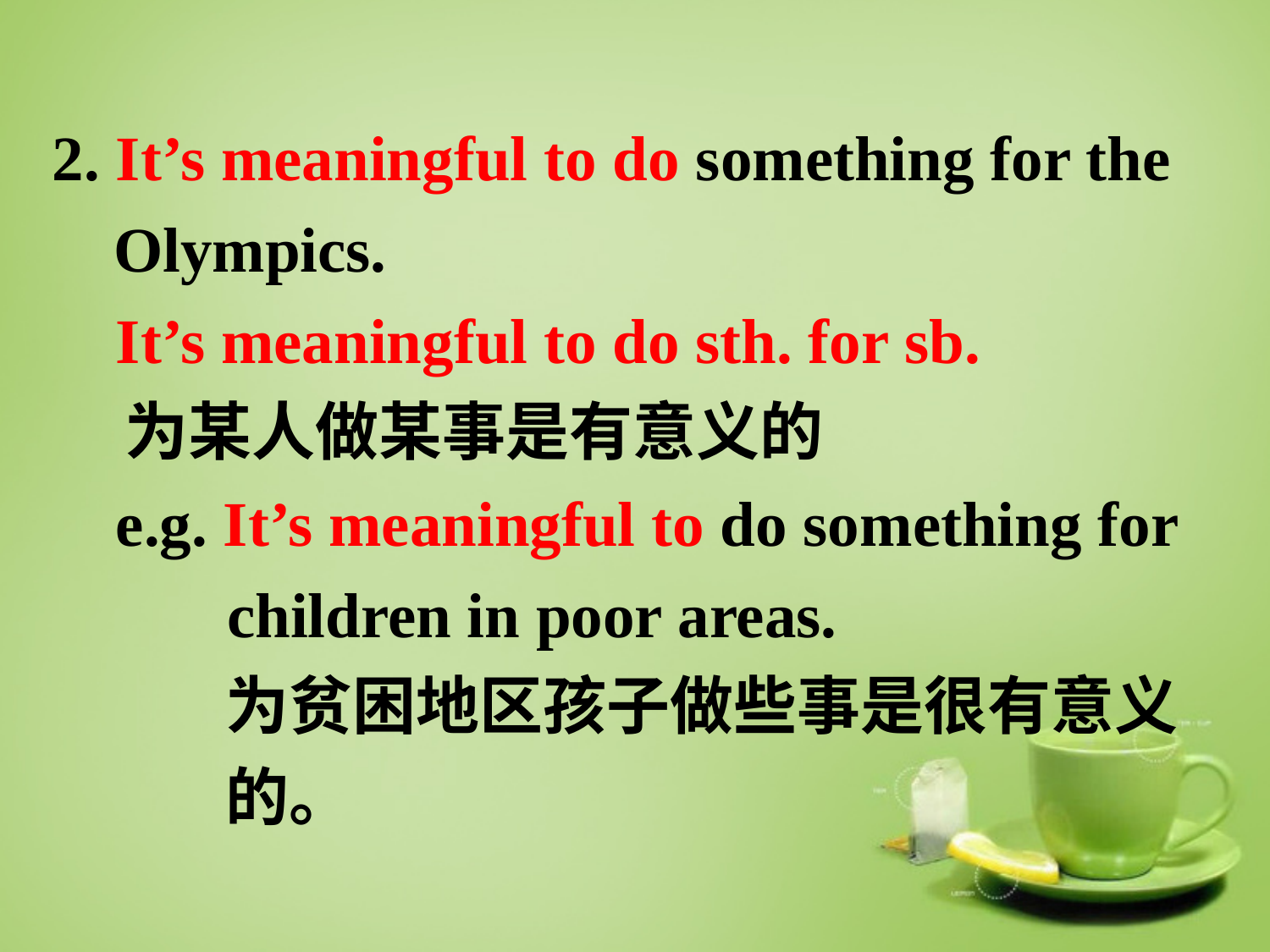

2. It’s meaningful to do something for the Olympics.
    It’s meaningful to do sth. for sb.
    为某人做某事是有意义的
    e.g. It’s meaningful to do something for
           children in poor areas.
           为贫困地区孩子做些事是很有意义
           的。